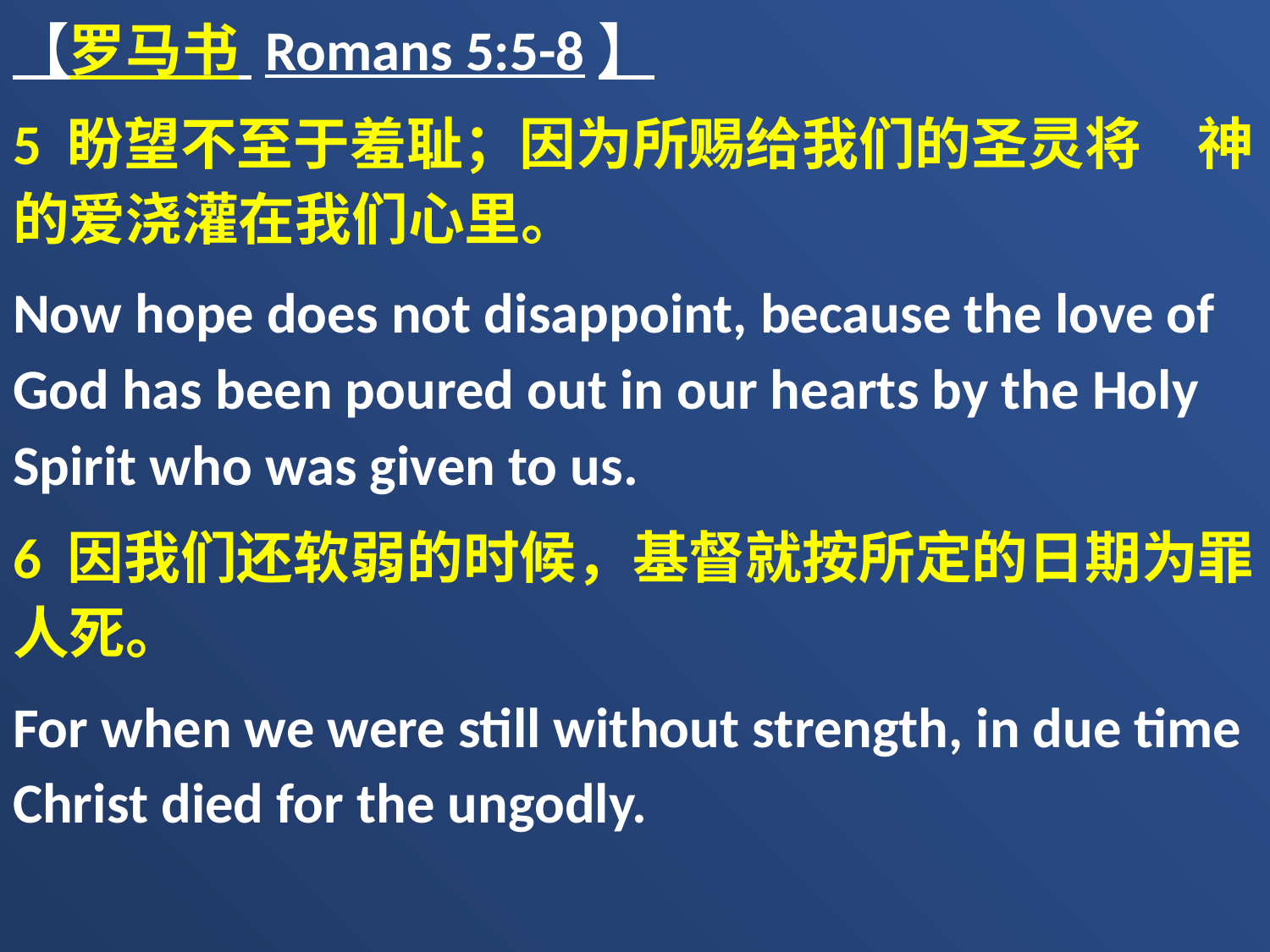

【罗马书 Romans 5:5-8】
5 盼望不至于羞耻；因为所赐给我们的圣灵将　神的爱浇灌在我们心里。
Now hope does not disappoint, because the love of God has been poured out in our hearts by the Holy Spirit who was given to us.
6 因我们还软弱的时候，基督就按所定的日期为罪人死。
For when we were still without strength, in due time Christ died for the ungodly.